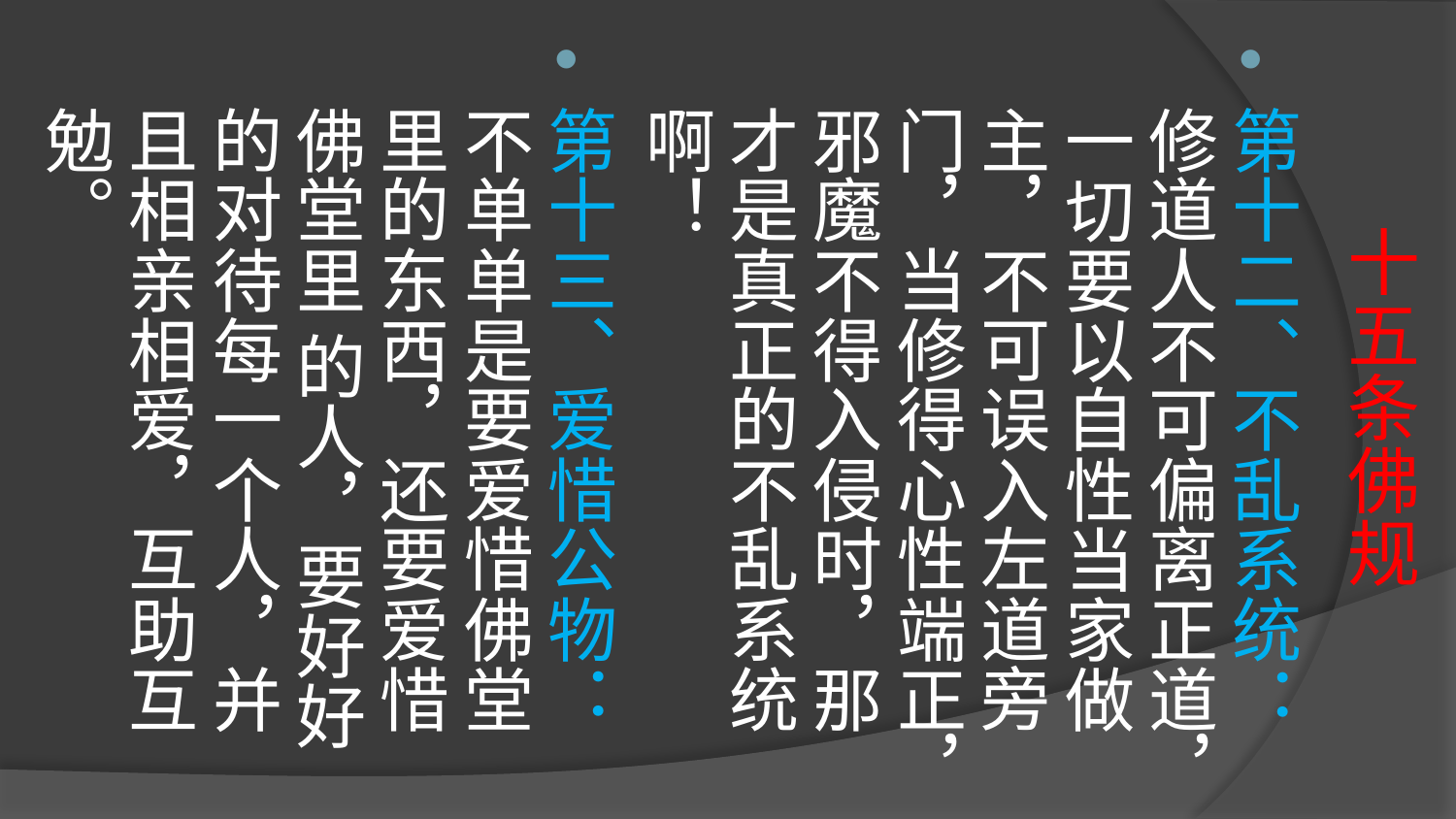

# 十五条佛规
第十二、不乱系统： 修道人不可偏离正道，一切要以自性当家做主，不可误入左道旁门，当修得心性端正，邪魔不得入侵时，那才是真正的不乱系统啊！
第十三、爱惜公物： 不单单是要爱惜佛堂里的东西，还要爱惜佛堂里 的人，要好好的对待每一个人，并且相亲相爱，互助互勉。